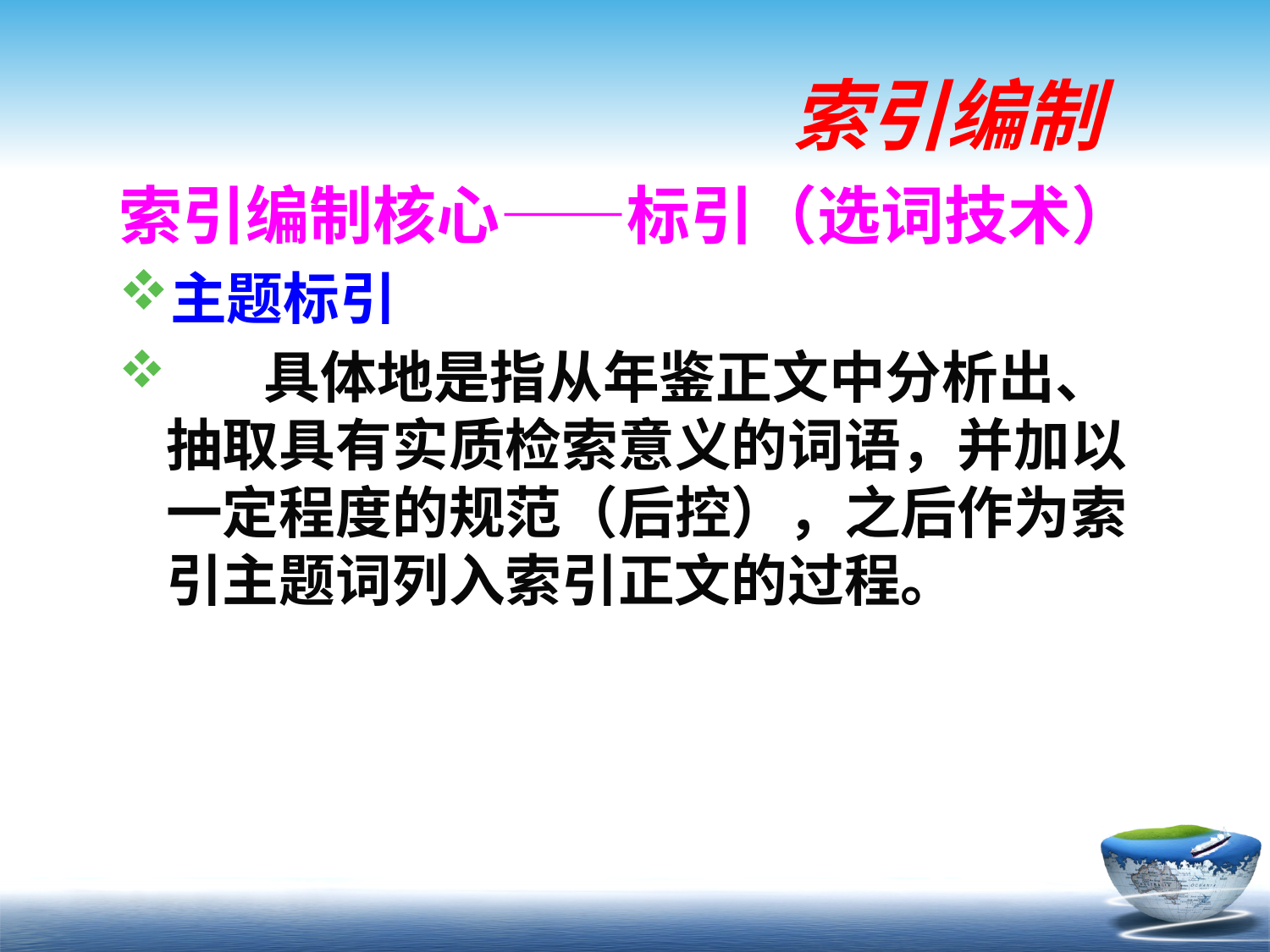

# 索引编制
索引编制核心——标引（选词技术）
主题标引
       具体地是指从年鉴正文中分析出、抽取具有实质检索意义的词语，并加以一定程度的规范（后控），之后作为索引主题词列入索引正文的过程。